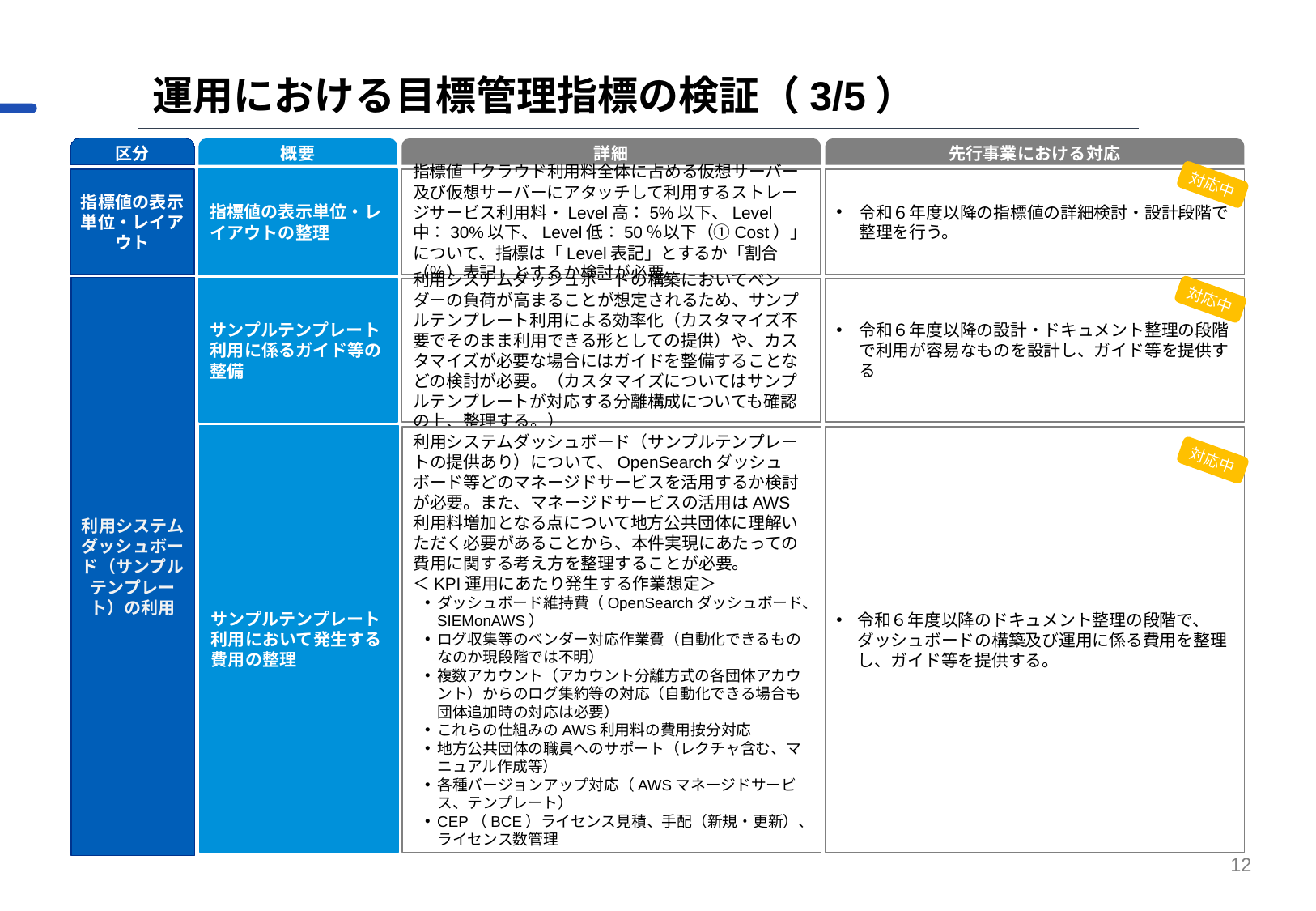

運用における目標管理指標の検証（3/5）
区分
概要
詳細
先行事業における対応
指標値の表示単位・レイアウト
指標値の表示単位・レイアウトの整理
指標値「クラウド利用料全体に占める仮想サーバー及び仮想サーバーにアタッチして利用するストレージサービス利用料・Level高：5%以下、Level中：30%以下、Level低：50％以下（①Cost）」について、指標は「Level表記」とするか「割合（％）表記」とするか検討が必要。
令和６年度以降の指標値の詳細検討・設計段階で整理を行う。
対応中
利用システムダッシュボード（サンプルテンプレート）の利用
サンプルテンプレート利用に係るガイド等の整備
利用システムダッシュボードの構築においてベンダーの負荷が高まることが想定されるため、サンプルテンプレート利用による効率化（カスタマイズ不要でそのまま利用できる形としての提供）や、カスタマイズが必要な場合にはガイドを整備することなどの検討が必要。（カスタマイズについてはサンプルテンプレートが対応する分離構成についても確認の上、整理する。）
令和６年度以降の設計・ドキュメント整理の段階で利用が容易なものを設計し、ガイド等を提供する
対応中
サンプルテンプレート利用において発生する費用の整理
令和６年度以降のドキュメント整理の段階で、ダッシュボードの構築及び運用に係る費用を整理し、ガイド等を提供する。
利用システムダッシュボード（サンプルテンプレートの提供あり）について、OpenSearchダッシュボード等どのマネージドサービスを活用するか検討が必要。また、マネージドサービスの活用はAWS利用料増加となる点について地方公共団体に理解いただく必要があることから、本件実現にあたっての費用に関する考え方を整理することが必要。
＜KPI運用にあたり発生する作業想定＞
ダッシュボード維持費（OpenSearchダッシュボード、SIEMonAWS）
ログ収集等のベンダー対応作業費（自動化できるものなのか現段階では不明）
複数アカウント（アカウント分離方式の各団体アカウント）からのログ集約等の対応（自動化できる場合も団体追加時の対応は必要）
これらの仕組みのAWS利用料の費用按分対応
地方公共団体の職員へのサポート（レクチャ含む、マニュアル作成等）
各種バージョンアップ対応（AWSマネージドサービス、テンプレート）
CEP（BCE）ライセンス見積、手配（新規・更新）、ライセンス数管理
対応中
12